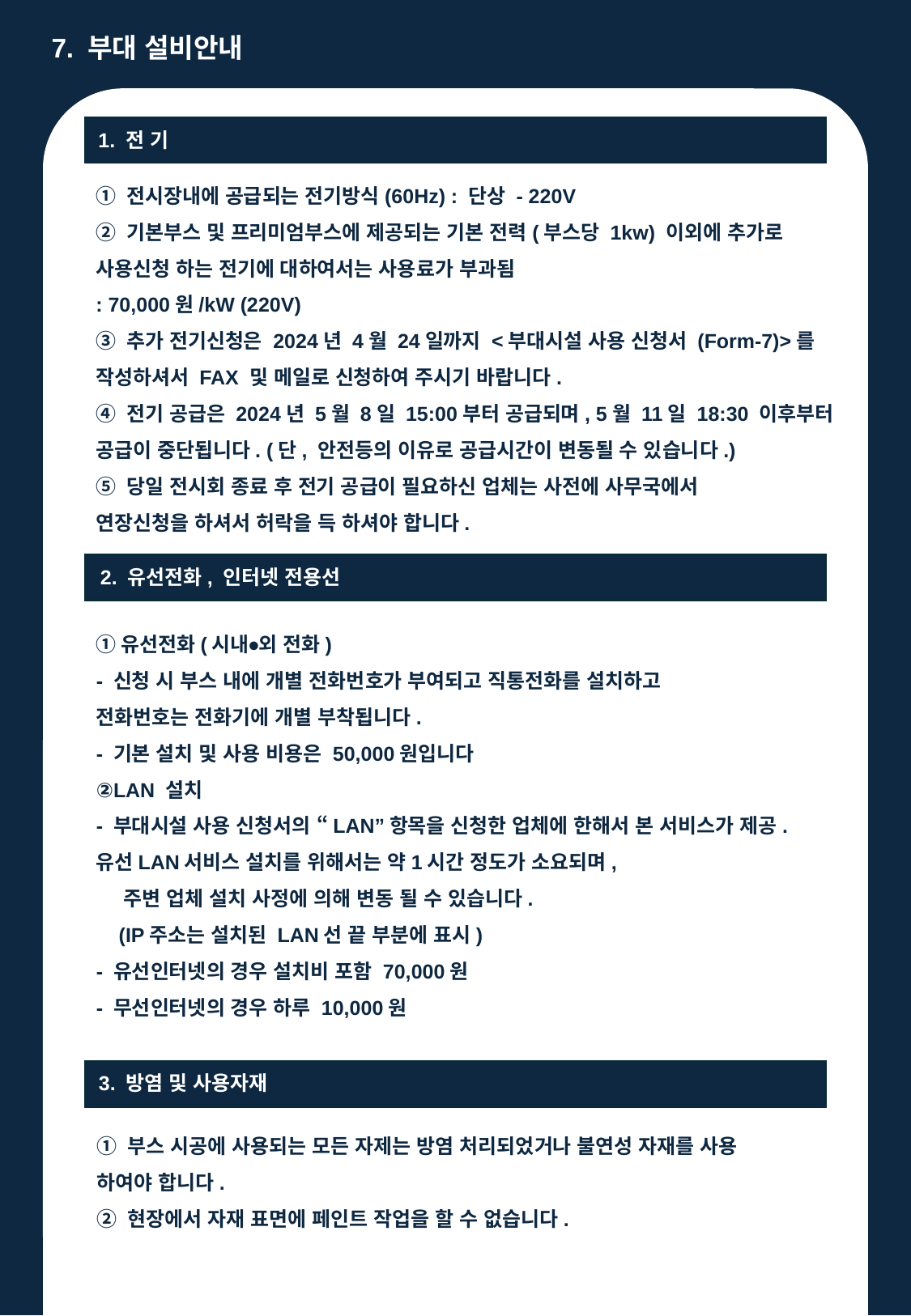

7. 부대 설비안내

1. 전 기
① 전시장내에 공급되는 전기방식(60Hz) : 단상 - 220V
② 기본부스 및 프리미엄부스에 제공되는 기본 전력(부스당 1kw) 이외에 추가로
사용신청 하는 전기에 대하여서는 사용료가 부과됨
: 70,000원/kW (220V)
③ 추가 전기신청은 2024년 4월 24일까지 <부대시설 사용 신청서 (Form-7)>를
작성하셔서 FAX 및 메일로 신청하여 주시기 바랍니다.
④ 전기 공급은 2024년 5월 8일 15:00부터 공급되며, 5월 11일 18:30 이후부터
공급이 중단됩니다. (단, 안전등의 이유로 공급시간이 변동될 수 있습니다.)
⑤ 당일 전시회 종료 후 전기 공급이 필요하신 업체는 사전에 사무국에서
연장신청을 하셔서 허락을 득 하셔야 합니다.

2. 유선전화, 인터넷 전용선
①유선전화(시내⦁외 전화)
- 신청 시 부스 내에 개별 전화번호가 부여되고 직통전화를 설치하고
전화번호는 전화기에 개별 부착됩니다.
- 기본 설치 및 사용 비용은 50,000원입니다
②LAN 설치
- 부대시설 사용 신청서의 “LAN”항목을 신청한 업체에 한해서 본 서비스가 제공.
유선LAN서비스 설치를 위해서는 약1시간 정도가 소요되며,
    주변 업체 설치 사정에 의해 변동 될 수 있습니다.
    (IP주소는 설치된 LAN선 끝 부분에 표시)
- 유선인터넷의 경우 설치비 포함 70,000원
- 무선인터넷의 경우 하루 10,000원

3. 방염 및 사용자재
① 부스 시공에 사용되는 모든 자제는 방염 처리되었거나 불연성 자재를 사용
하여야 합니다.
② 현장에서 자재 표면에 페인트 작업을 할 수 없습니다.